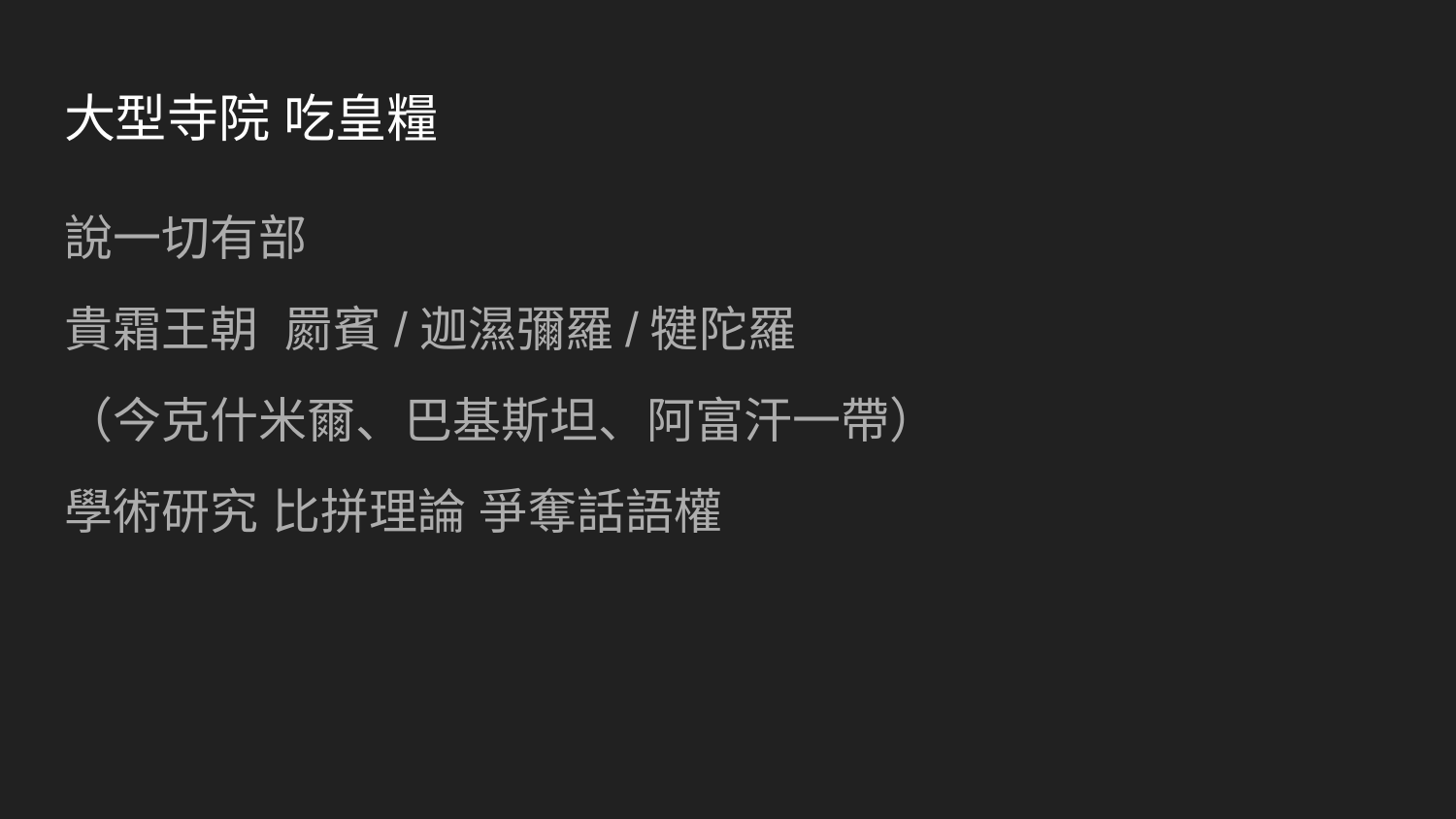

# 大型寺院 吃皇糧
說一切有部
貴霜王朝  罽賓/迦濕彌羅/犍陀羅
（今克什米爾、巴基斯坦、阿富汗一帶）
學術研究 比拼理論 爭奪話語權